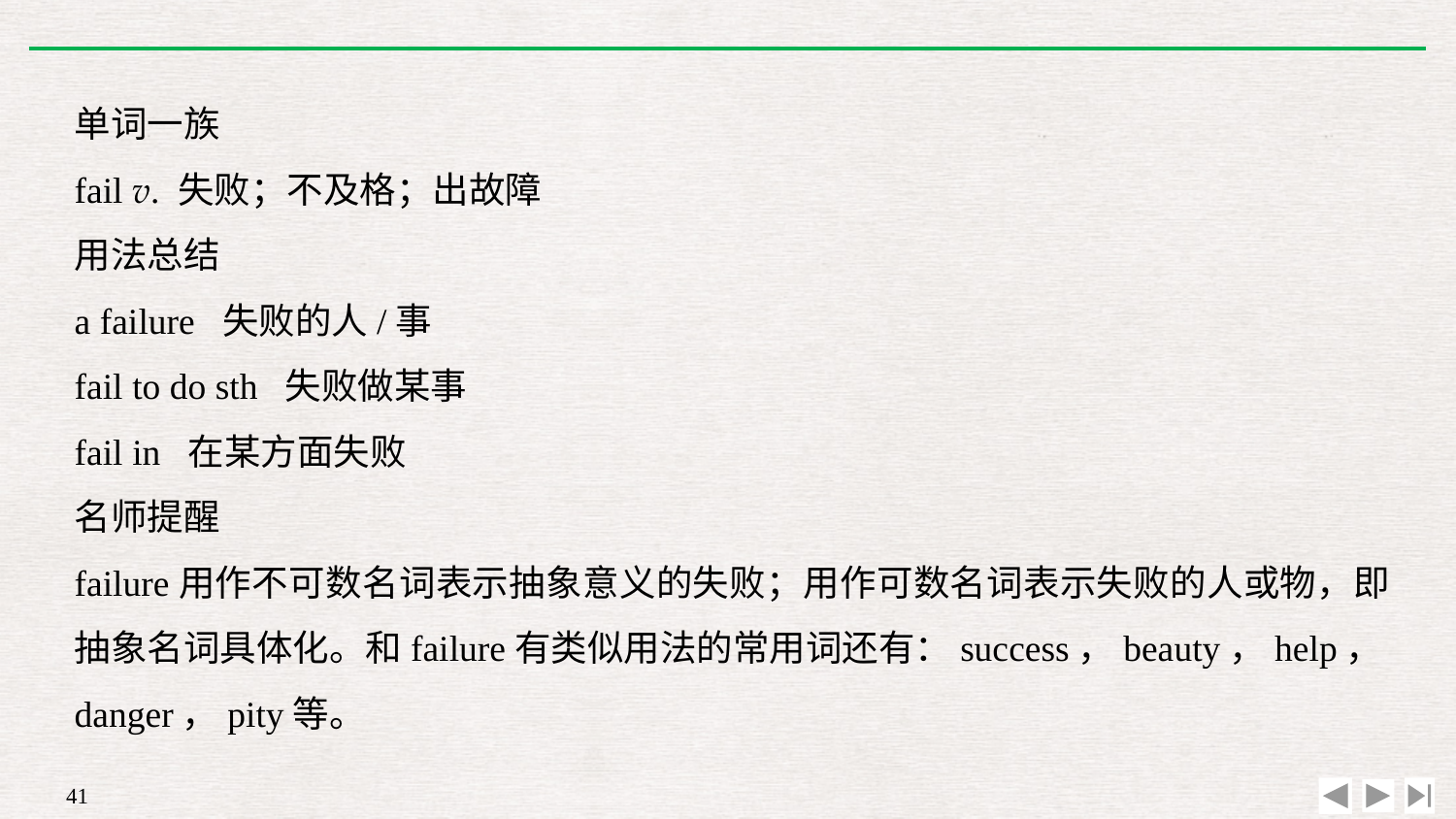

单词一族
fail v. 失败；不及格；出故障
用法总结
a failure  失败的人/事
fail to do sth  失败做某事
fail in  在某方面失败
名师提醒
failure用作不可数名词表示抽象意义的失败；用作可数名词表示失败的人或物，即抽象名词具体化。和failure有类似用法的常用词还有：success，beauty，help，danger，pity等。